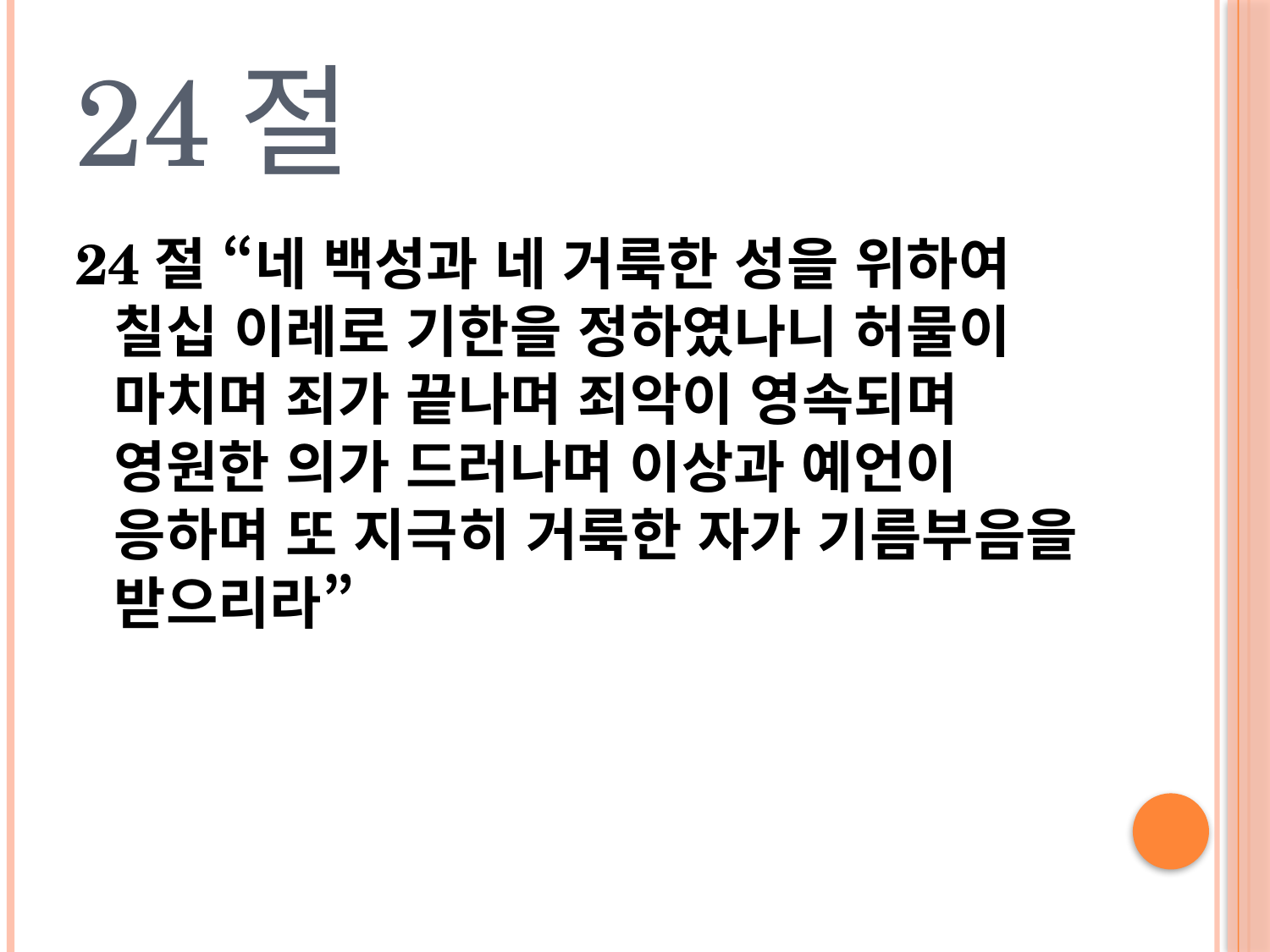

# 24절
24절 “네 백성과 네 거룩한 성을 위하여 칠십 이레로 기한을 정하였나니 허물이 마치며 죄가 끝나며 죄악이 영속되며 영원한 의가 드러나며 이상과 예언이 응하며 또 지극히 거룩한 자가 기름부음을 받으리라”